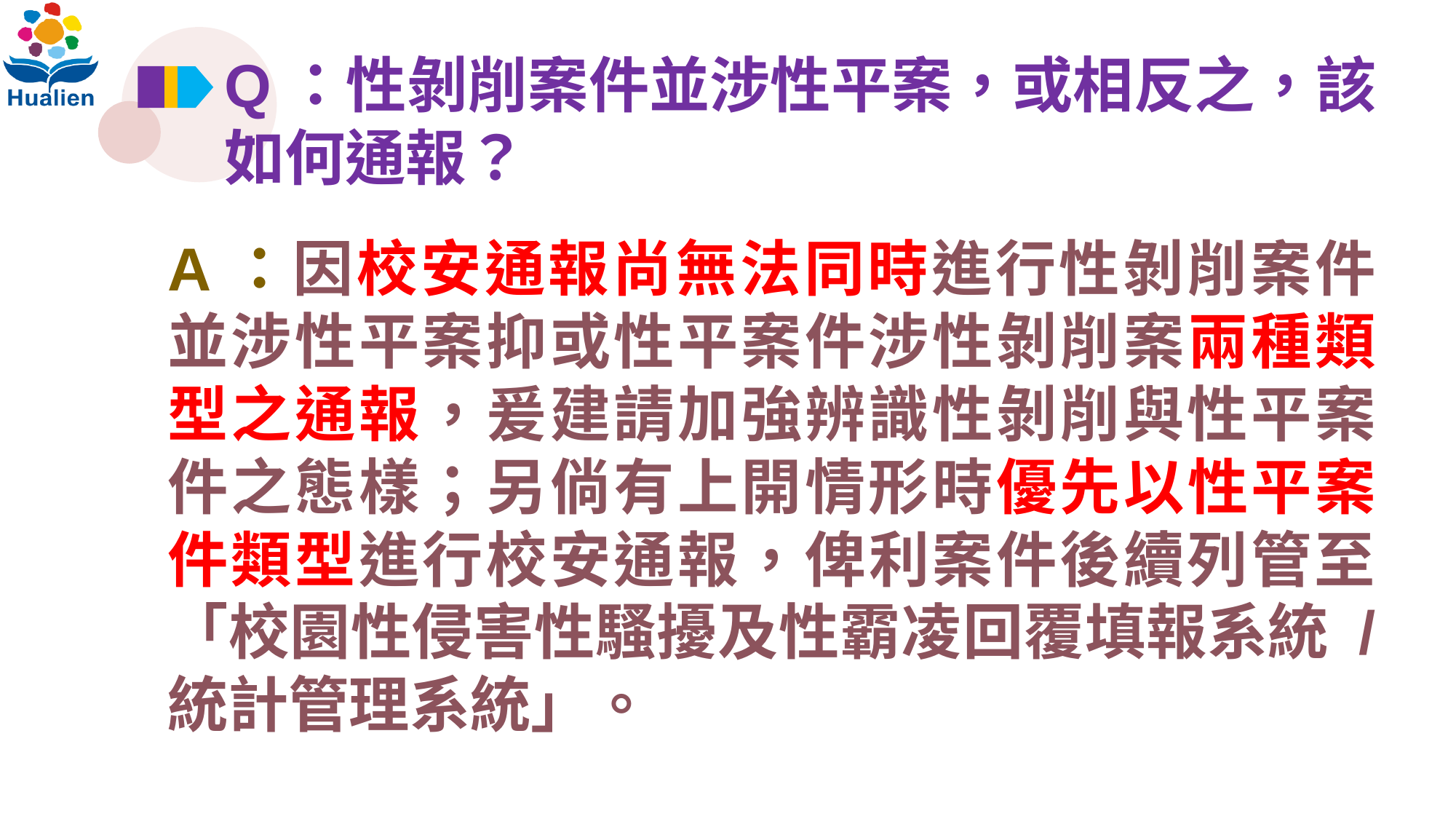

Q：性剝削案件並涉性平案，或相反之，該如何通報？

A：因校安通報尚無法同時進行性剝削案件並涉性平案抑或性平案件涉性剝削案兩種類型之通報，爰建請加強辨識性剝削與性平案件之態樣；另倘有上開情形時優先以性平案件類型進行校安通報，俾利案件後續列管至「校園性侵害性騷擾及性霸凌回覆填報系統 / 統計管理系統」。